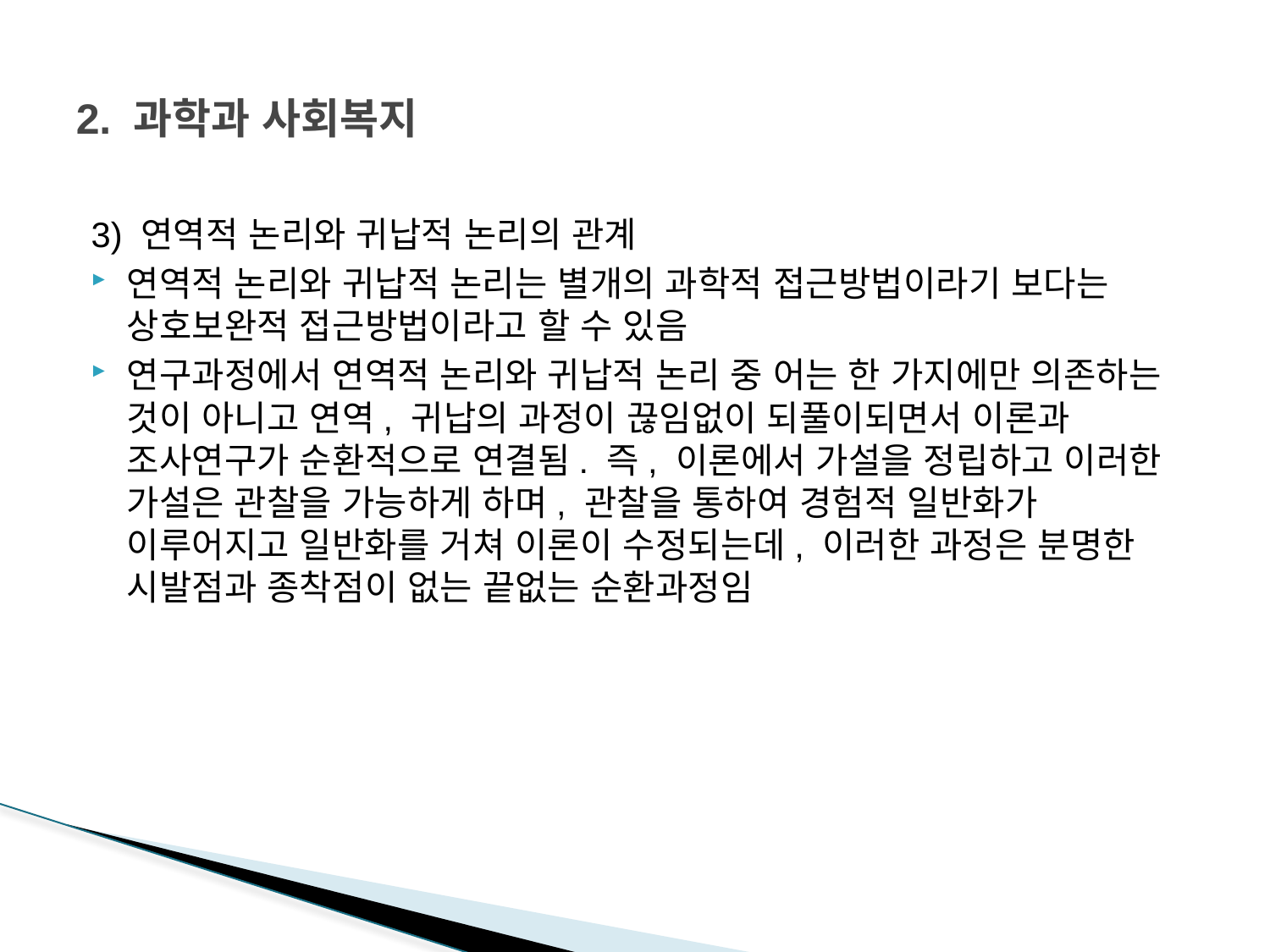

# 2. 과학과 사회복지
3) 연역적 논리와 귀납적 논리의 관계
연역적 논리와 귀납적 논리는 별개의 과학적 접근방법이라기 보다는 상호보완적 접근방법이라고 할 수 있음
연구과정에서 연역적 논리와 귀납적 논리 중 어는 한 가지에만 의존하는 것이 아니고 연역, 귀납의 과정이 끊임없이 되풀이되면서 이론과 조사연구가 순환적으로 연결됨. 즉, 이론에서 가설을 정립하고 이러한 가설은 관찰을 가능하게 하며, 관찰을 통하여 경험적 일반화가 이루어지고 일반화를 거쳐 이론이 수정되는데, 이러한 과정은 분명한 시발점과 종착점이 없는 끝없는 순환과정임